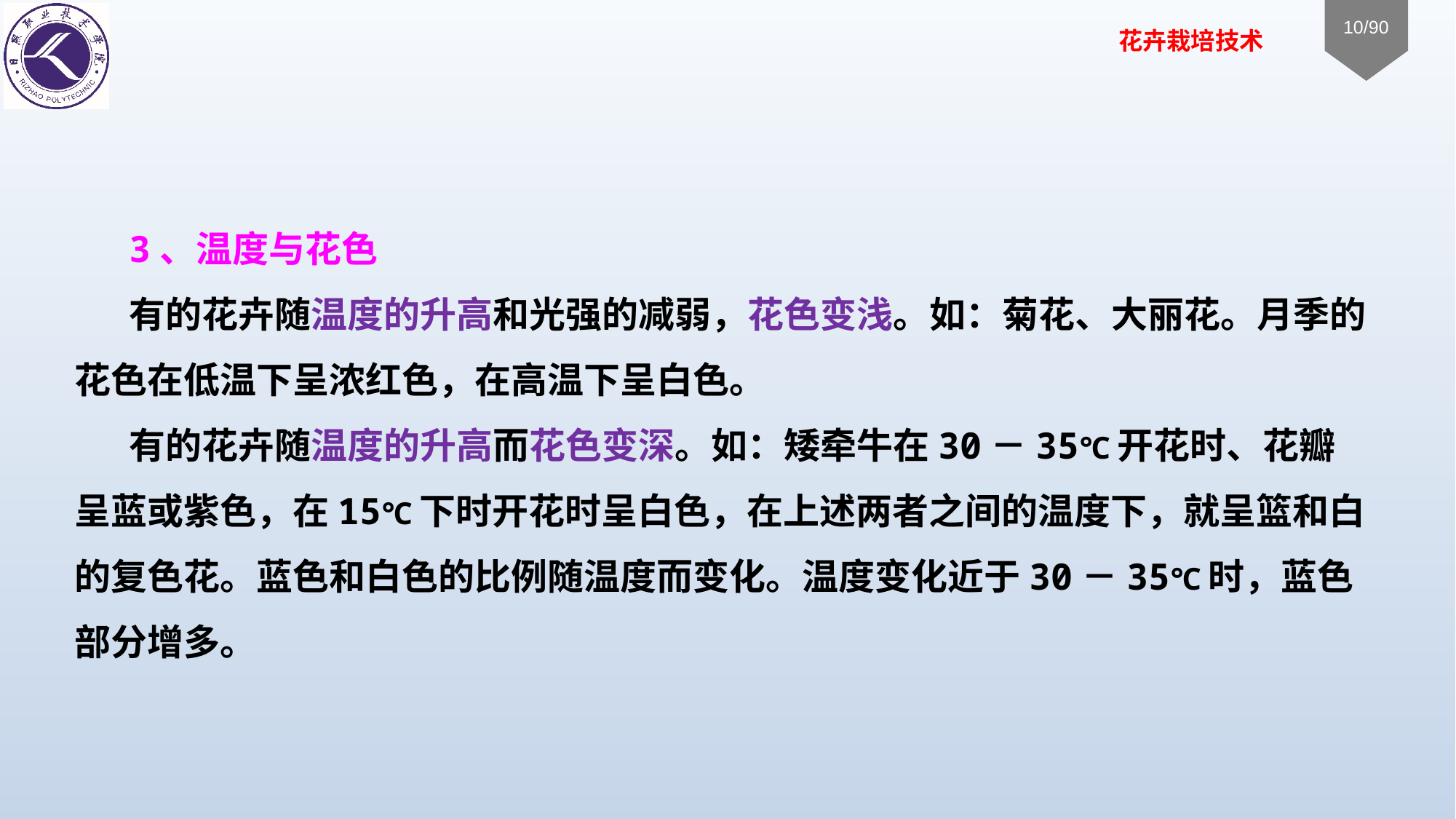

#
3、温度与花色
有的花卉随温度的升高和光强的减弱，花色变浅。如：菊花、大丽花。月季的花色在低温下呈浓红色，在高温下呈白色。
有的花卉随温度的升高而花色变深。如：矮牵牛在30－35℃开花时、花瓣呈蓝或紫色，在15℃下时开花时呈白色，在上述两者之间的温度下，就呈篮和白的复色花。蓝色和白色的比例随温度而变化。温度变化近于30－35℃时，蓝色部分增多。